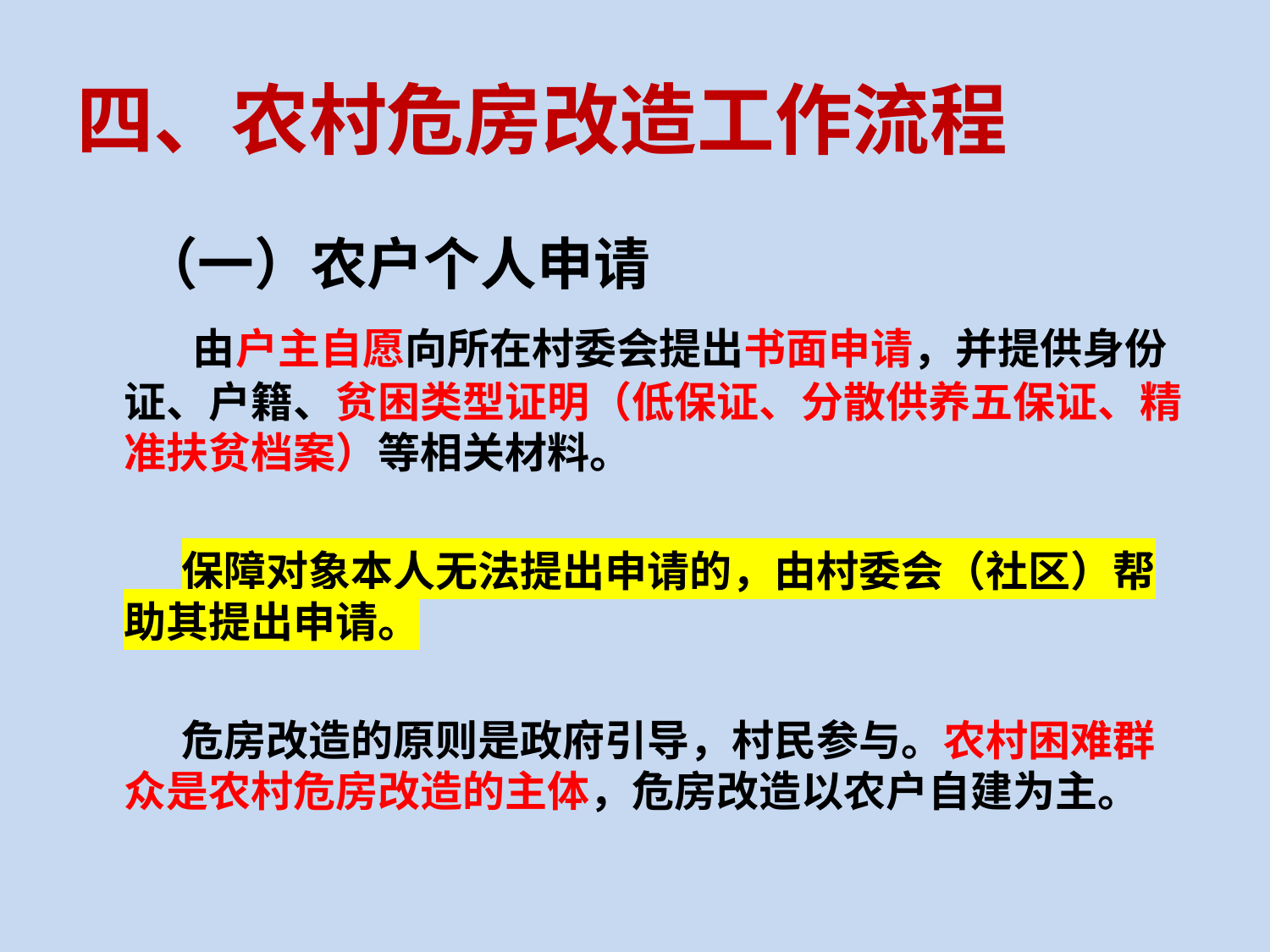

# 四、农村危房改造工作流程
    （一）农户个人申请
        由户主自愿向所在村委会提出书面申请，并提供身份证、户籍、贫困类型证明（低保证、分散供养五保证、精准扶贫档案）等相关材料。

          保障对象本人无法提出申请的，由村委会（社区）帮助其提出申请。

          危房改造的原则是政府引导，村民参与。农村困难群众是农村危房改造的主体，危房改造以农户自建为主。